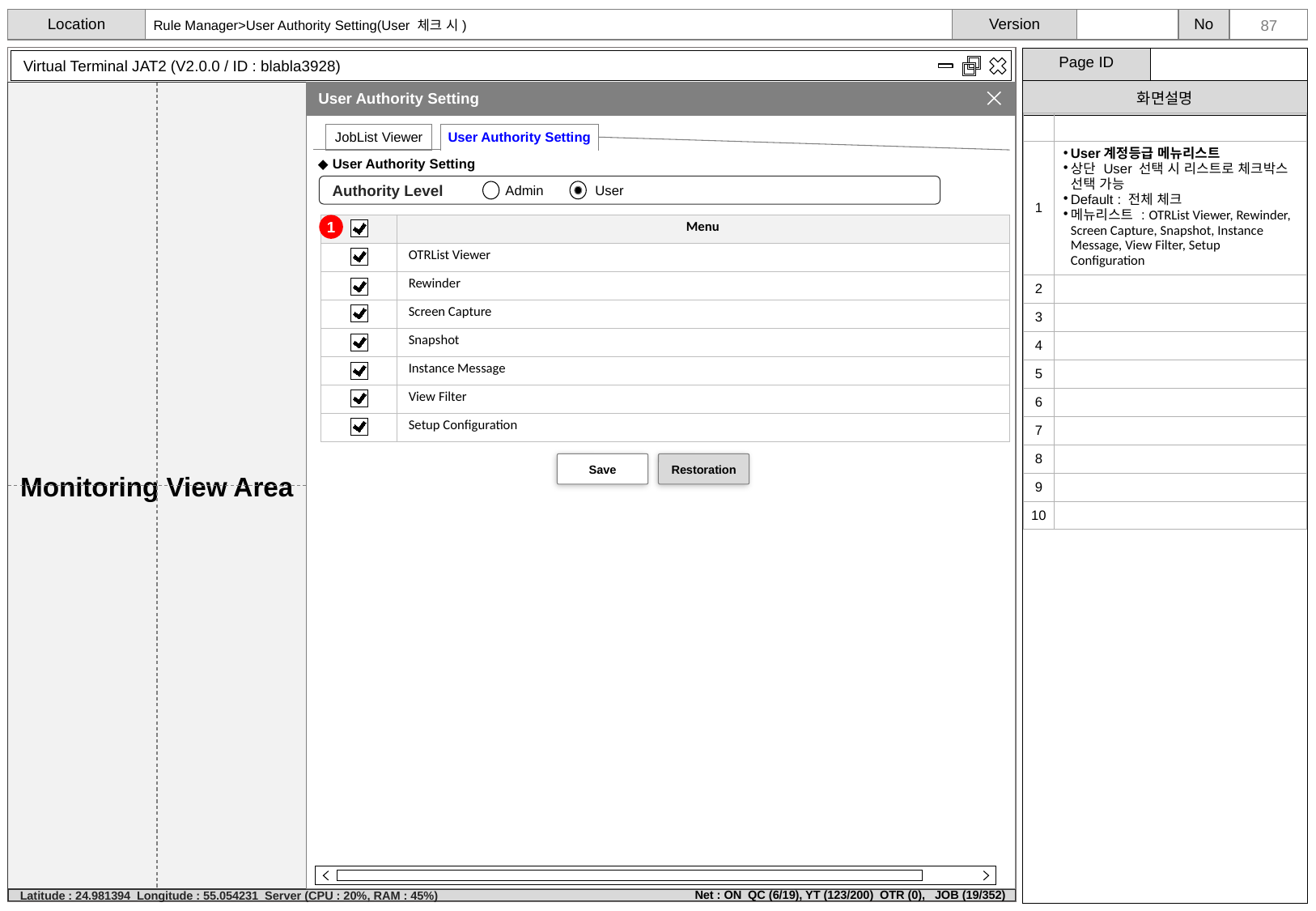

Rule Manager>User Authority Setting(User 체크 시)
Virtual Terminal JAT2 (V2.0.0 / ID : blabla3928)

Monitoring View Area
User Authority Setting

|  |  |
| --- | --- |
| 1 | User계정등급 메뉴리스트 상단 User 선택 시 리스트로 체크박스 선택 가능 Default : 전체 체크 메뉴리스트 : OTRList Viewer, Rewinder, Screen Capture, Snapshot, Instance Message, View Filter, Setup Configuration |
| 2 |  |
| 3 |  |
| 4 |  |
| 5 |  |
| 6 |  |
| 7 |  |
| 8 |  |
| 9 |  |
| 10 |  |

User Authority Setting
JobList Viewer
◆ User Authority Setting
Authority Level
User
Admin

|  | Menu |
| --- | --- |
|  | OTRList Viewer |
|  | Rewinder |
|  | Screen Capture |
|  | Snapshot |
|  | Instance Message |
|  | View Filter |
|  | Setup Configuration |
1

Save
Restoration

Net : ON  QC (6/19), YT (123/200)  OTR (0),   JOB (19/352)
Latitude : 24.981394  Longitude : 55.054231  Server (CPU : 20%, RAM : 45%)